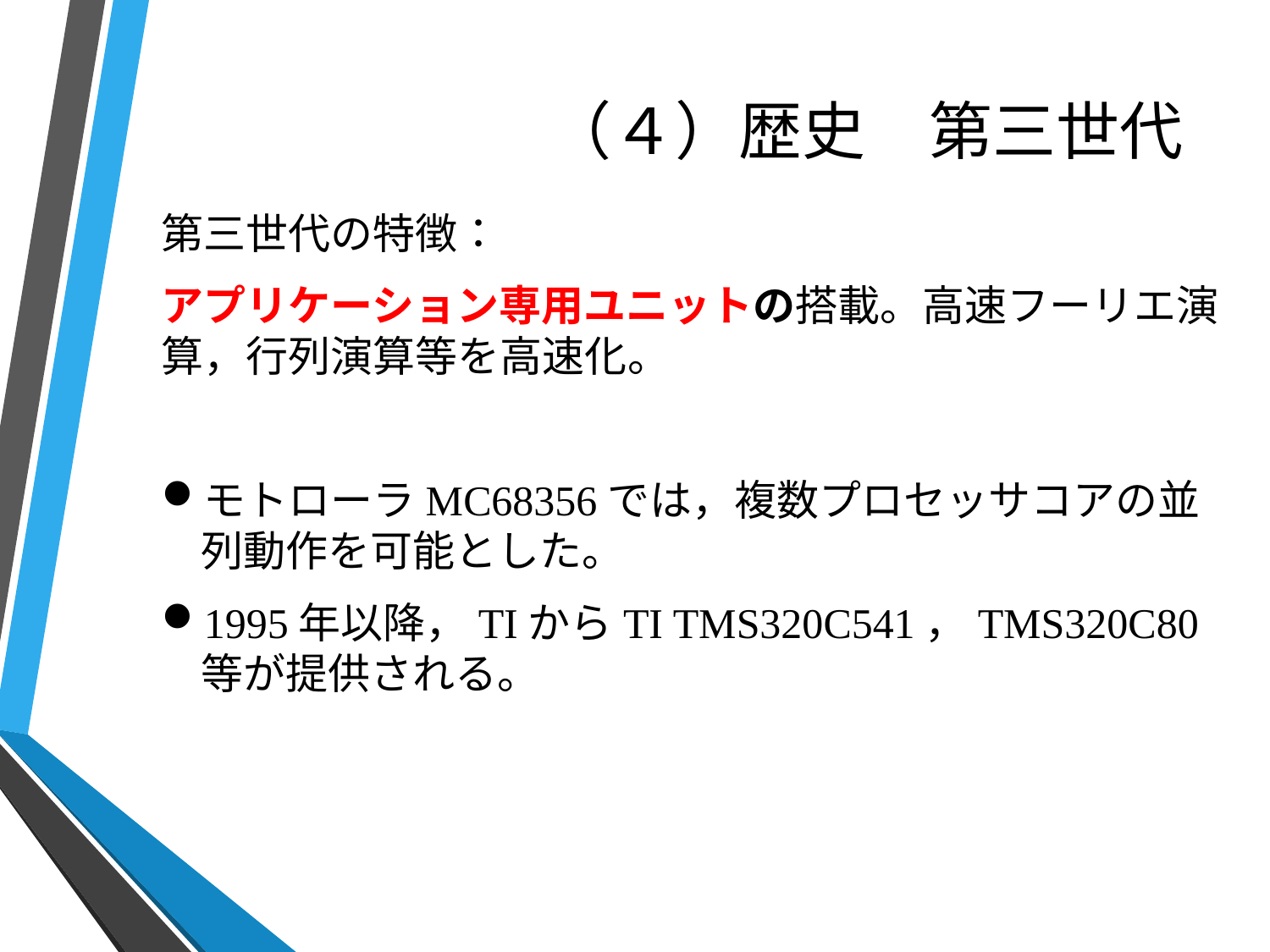

# （４）歴史　第三世代
第三世代の特徴：
アプリケーション専用ユニットの搭載。高速フーリエ演算，行列演算等を高速化。

モトローラMC68356では，複数プロセッサコアの並列動作を可能とした。
1995年以降，TIからTI TMS320C541，TMS320C80等が提供される。